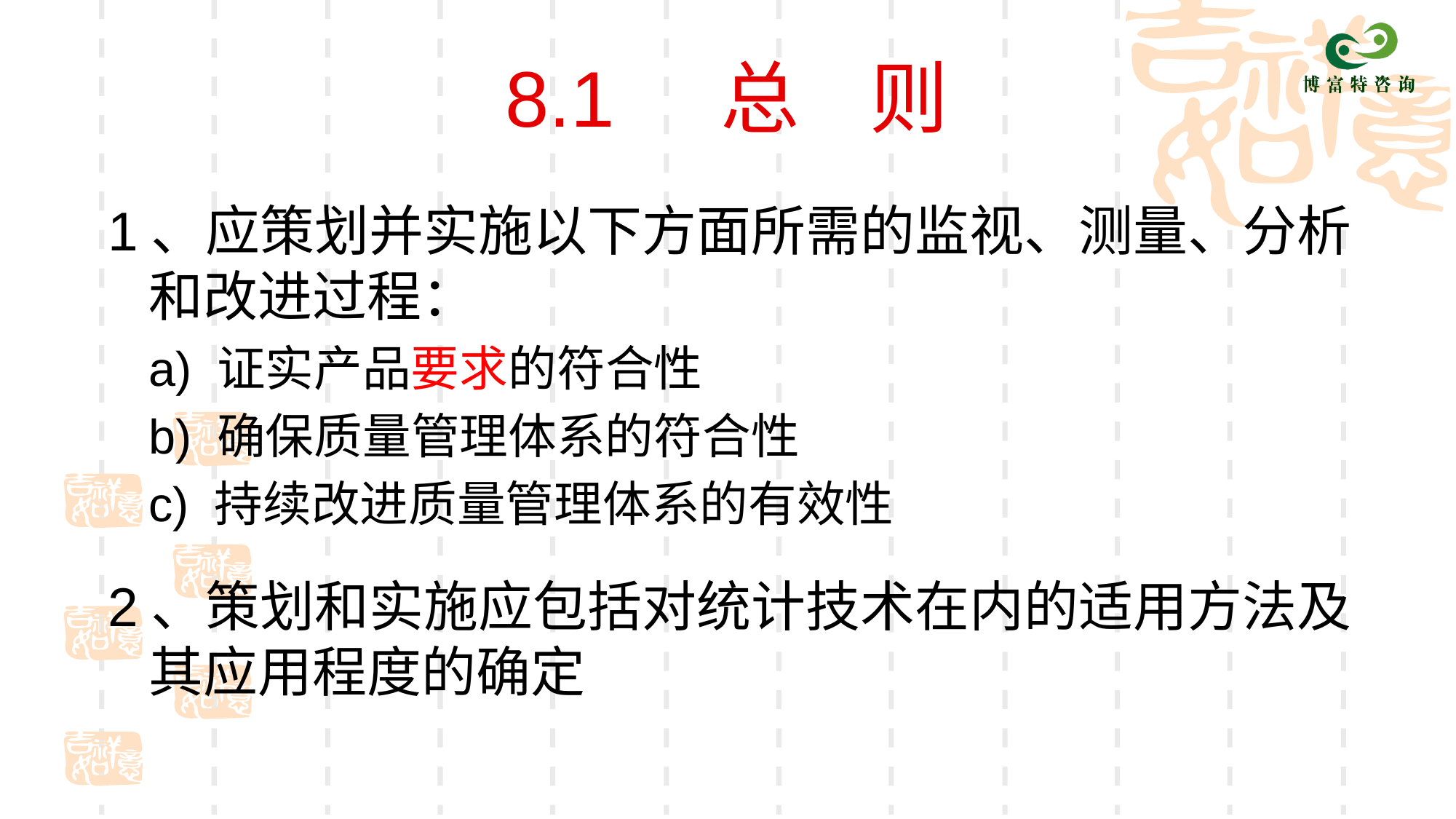

# 8.1    总    则
1、应策划并实施以下方面所需的监视、测量、分析和改进过程：
	a) 证实产品要求的符合性
	b) 确保质量管理体系的符合性
	c) 持续改进质量管理体系的有效性

2、策划和实施应包括对统计技术在内的适用方法及其应用程度的确定